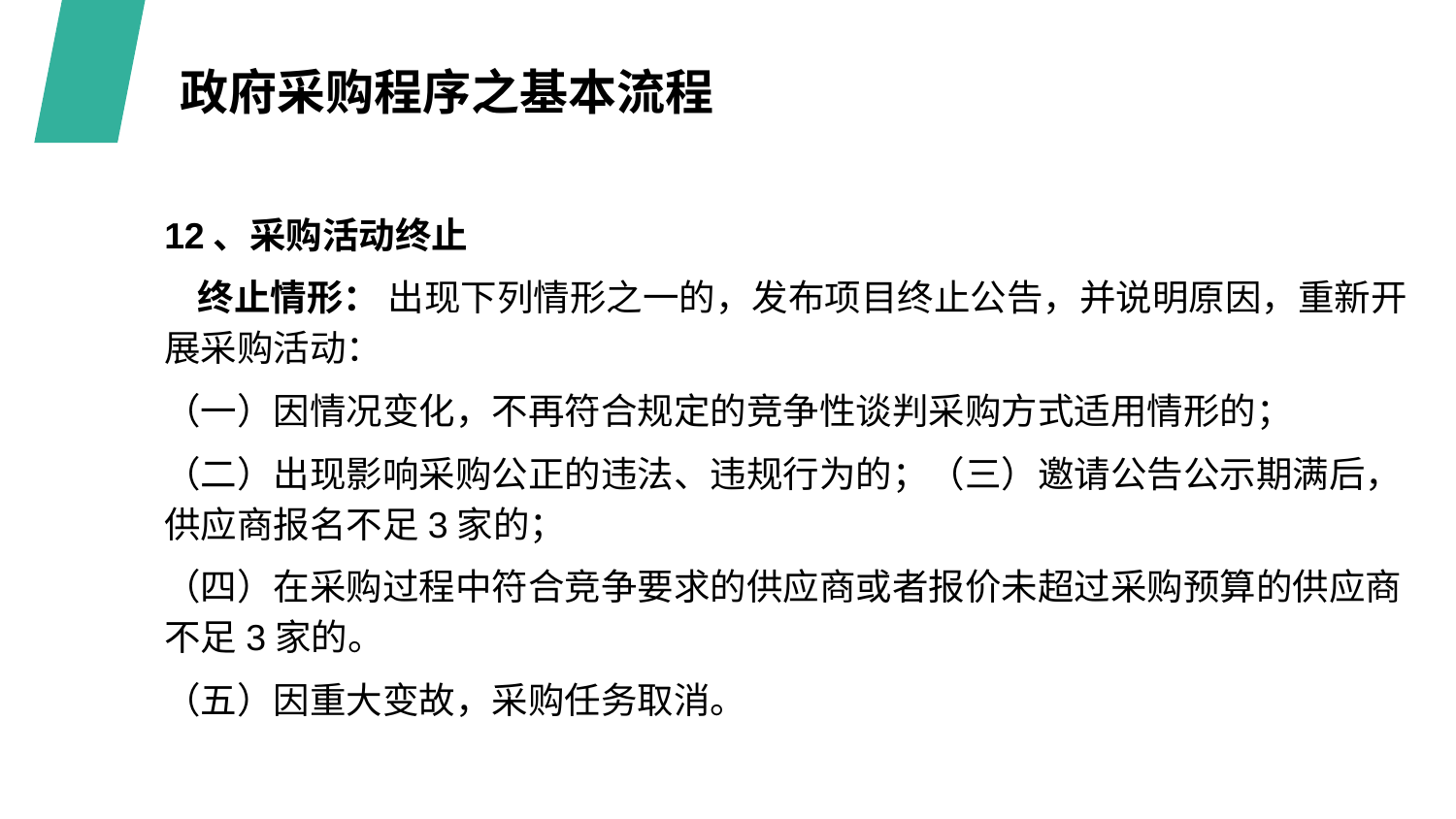

政府采购程序之基本流程

12、采购活动终止
   终止情形： 出现下列情形之一的，发布项目终止公告，并说明原因，重新开展采购活动：
（一）因情况变化，不再符合规定的竞争性谈判采购方式适用情形的；
（二）出现影响采购公正的违法、违规行为的；（三）邀请公告公示期满后，供应商报名不足3家的；
（四）在采购过程中符合竞争要求的供应商或者报价未超过采购预算的供应商不足3家的。
（五）因重大变故，采购任务取消。